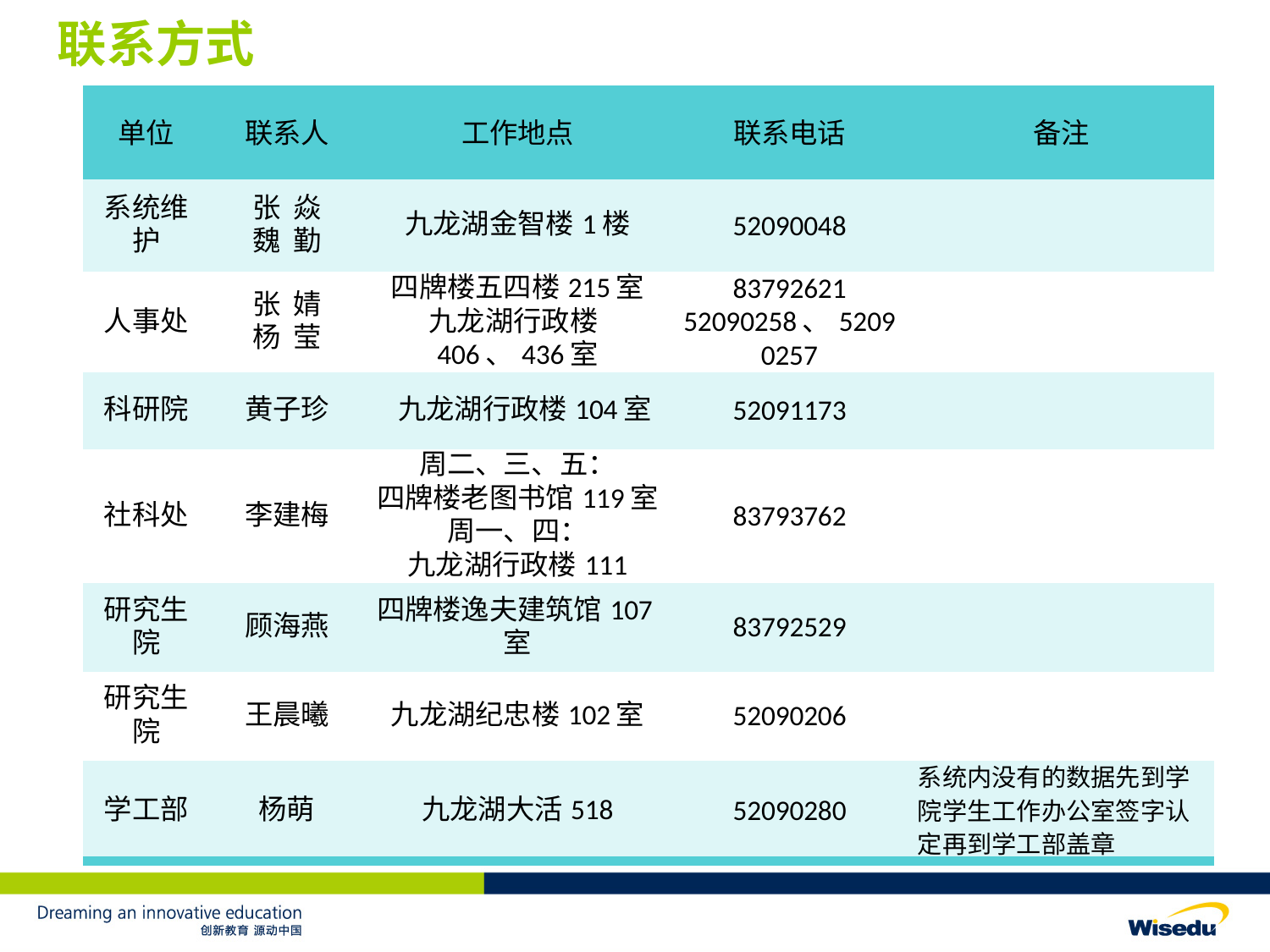

# 联系方式
| 单位 | 联系人 | 工作地点 | 联系电话 | 备注 |
| --- | --- | --- | --- | --- |
| 系统维护 | 张 焱 魏 勤 | 九龙湖金智楼1楼 | 52090048 |  |
| 人事处 | 张  婧 杨  莹 | 四牌楼五四楼215室 九龙湖行政楼406、436室 | 83792621 52090258、52090257 |  |
| 科研院 | 黄子珍 | 九龙湖行政楼104室 | 52091173 |  |
| 社科处 | 李建梅 | 周二、三、五： 四牌楼老图书馆119室 周一、四： 九龙湖行政楼111 | 83793762 |  |
| 研究生院 | 顾海燕 | 四牌楼逸夫建筑馆107室 | 83792529 |  |
| 研究生院 | 王晨曦 | 九龙湖纪忠楼102室 | 52090206 |  |
| 学工部 | 杨萌 | 九龙湖大活518 | 52090280 | 系统内没有的数据先到学院学生工作办公室签字认定再到学工部盖章 |